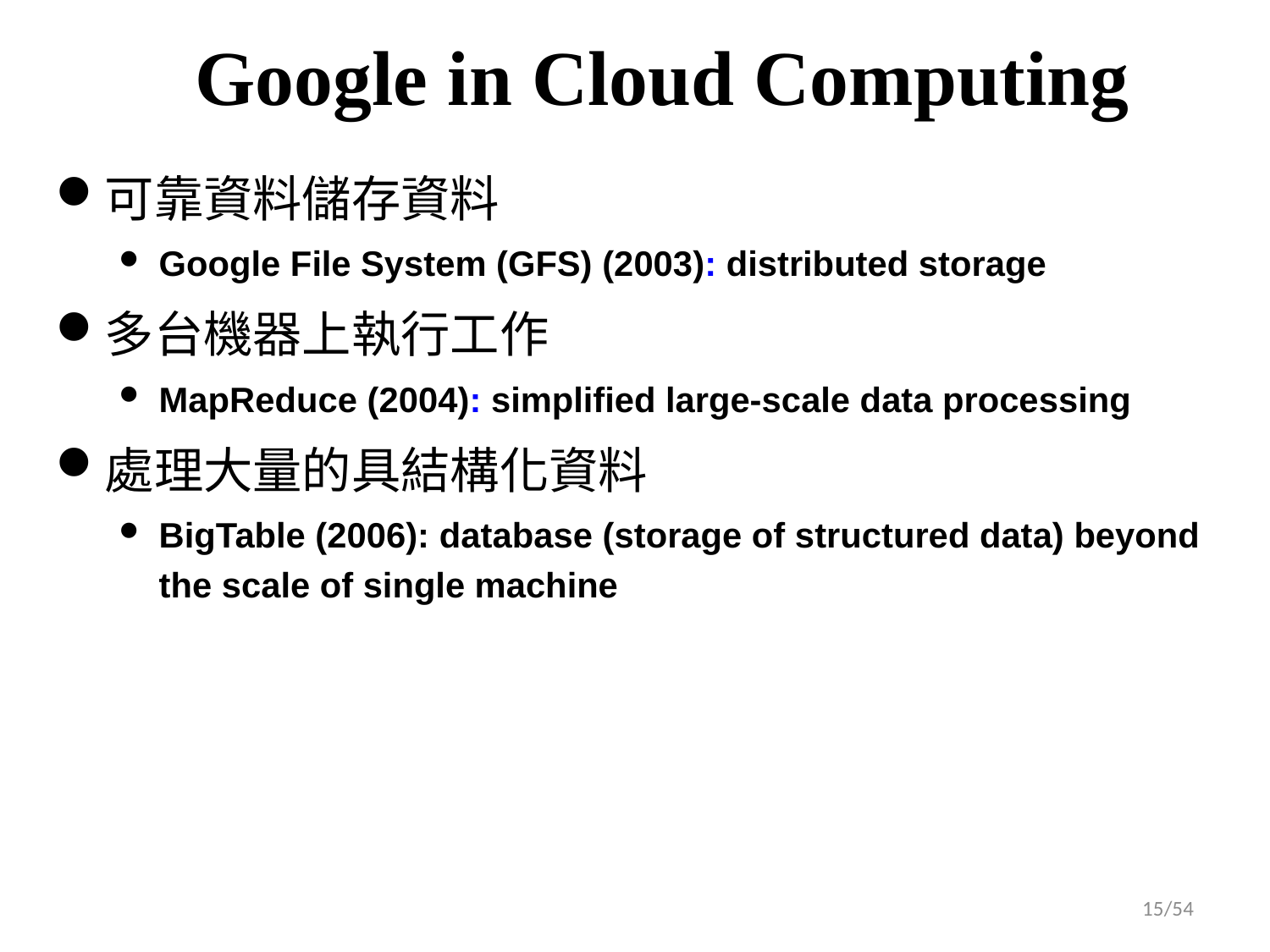

# Google in Cloud Computing
可靠資料儲存資料
Google File System (GFS) (2003): distributed storage
多台機器上執行工作
MapReduce (2004): simplified large-scale data processing
處理大量的具結構化資料
BigTable (2006): database (storage of structured data) beyond the scale of single machine

15/54